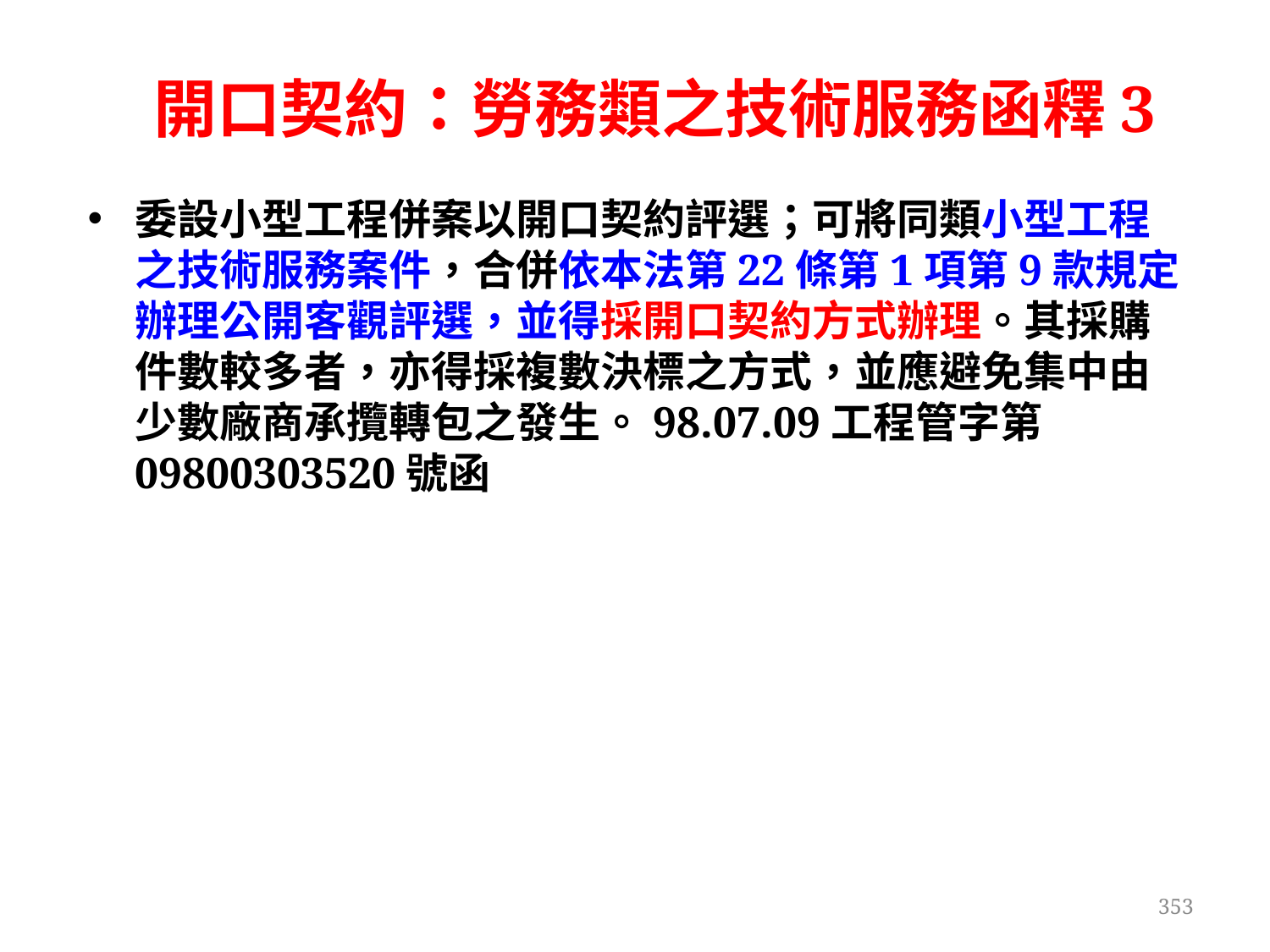

# 開口契約：勞務類之技術服務函釋3
委設小型工程併案以開口契約評選；可將同類小型工程之技術服務案件，合併依本法第22條第1項第9款規定辦理公開客觀評選，並得採開口契約方式辦理。其採購件數較多者，亦得採複數決標之方式，並應避免集中由少數廠商承攬轉包之發生。98.07.09工程管字第09800303520號函
353